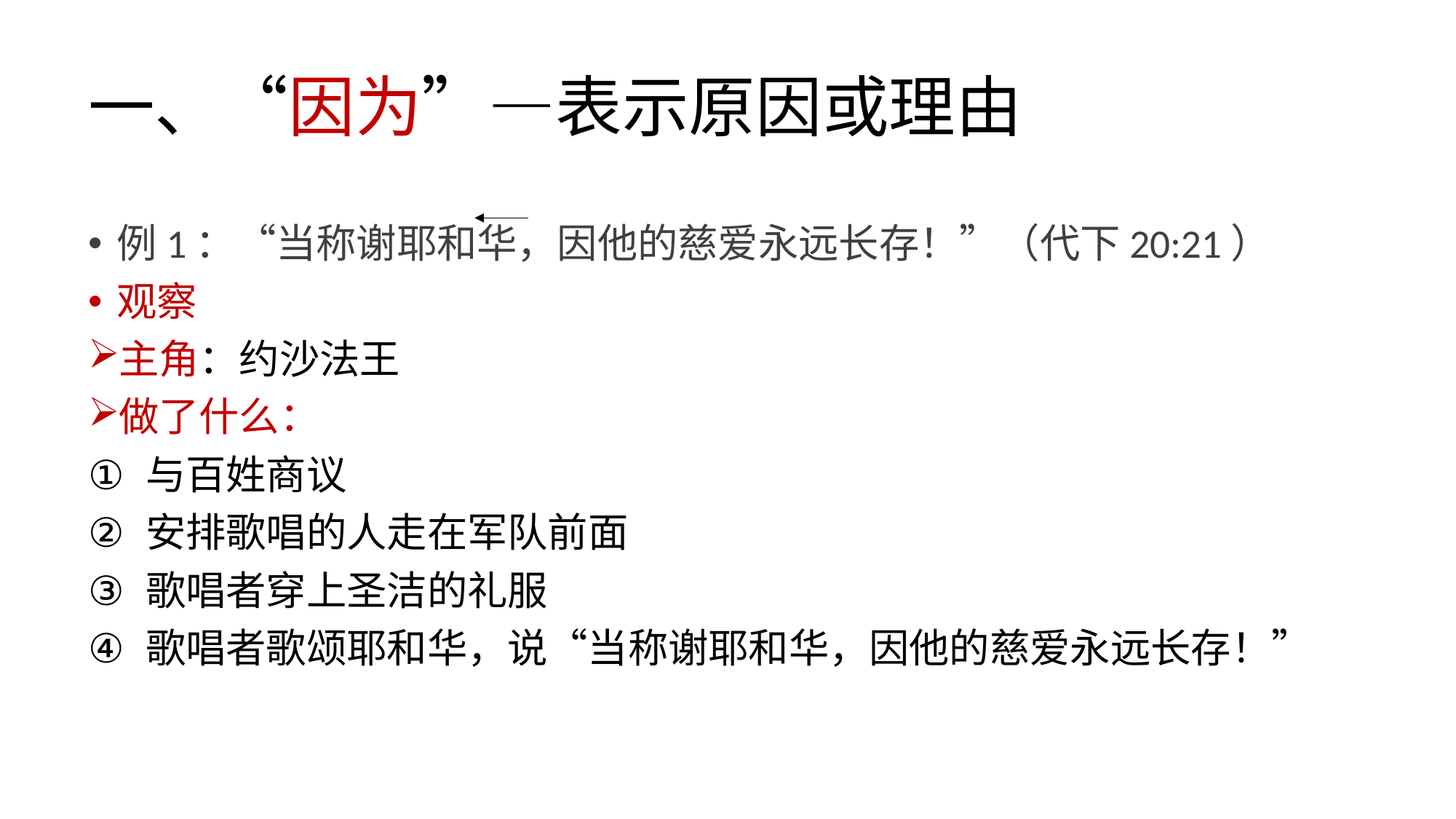

# 一、“因为”—表示原因或理由
例1：“当称谢耶和华，因他的慈爱永远长存！”（代下20:21）
观察
主角：约沙法王
做了什么：
与百姓商议
安排歌唱的人走在军队前面
歌唱者穿上圣洁的礼服
歌唱者歌颂耶和华，说“当称谢耶和华，因他的慈爱永远长存！”